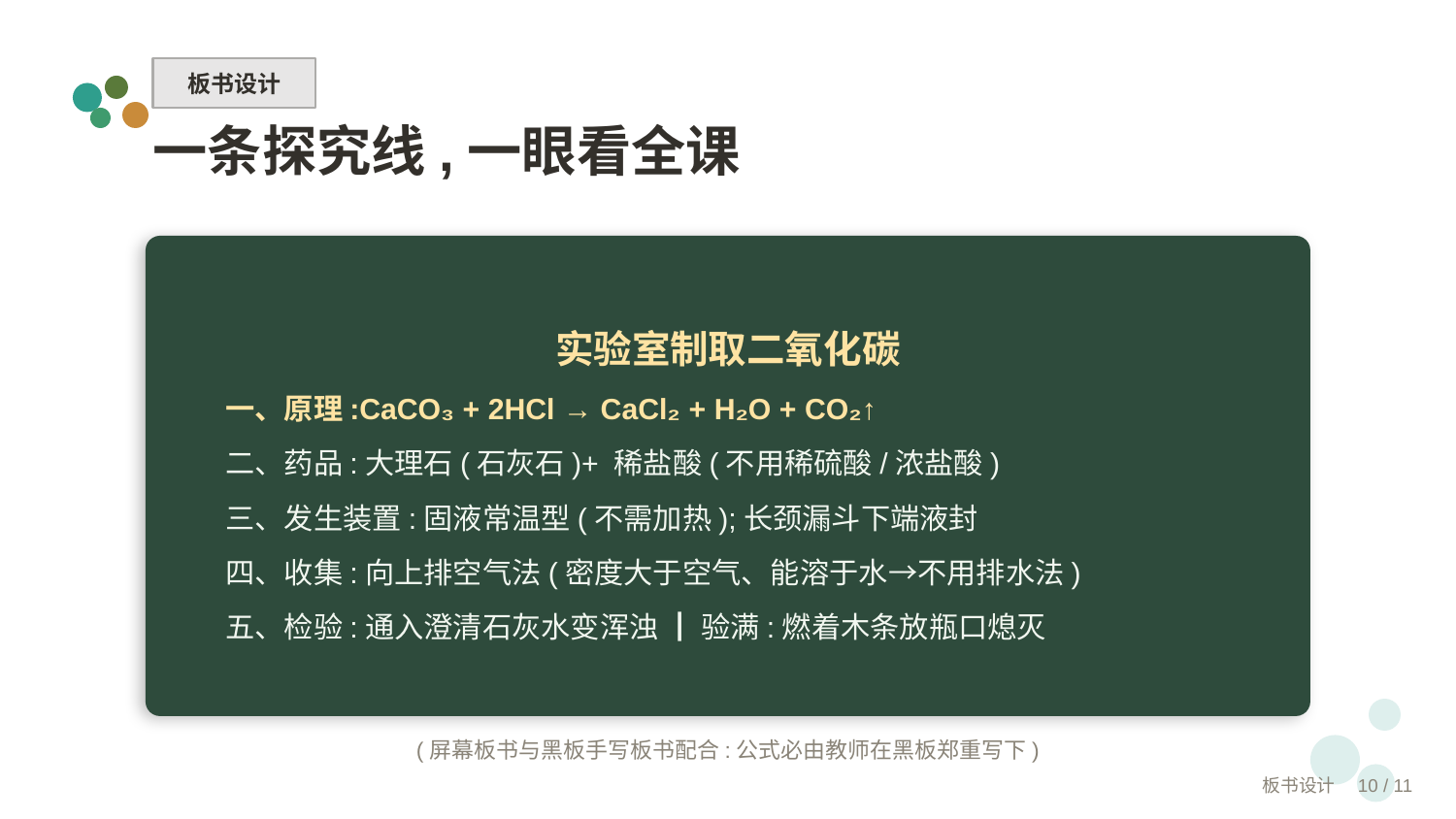

板书设计

一条探究线,一眼看全课

实验室制取二氧化碳
一、原理:CaCO₃ + 2HCl → CaCl₂ + H₂O + CO₂↑
二、药品:大理石(石灰石)+ 稀盐酸(不用稀硫酸/浓盐酸)
三、发生装置:固液常温型(不需加热);长颈漏斗下端液封
四、收集:向上排空气法(密度大于空气、能溶于水→不用排水法)
五、检验:通入澄清石灰水变浑浊 ┃ 验满:燃着木条放瓶口熄灭

(屏幕板书与黑板手写板书配合:公式必由教师在黑板郑重写下)

板书设计　10 / 11